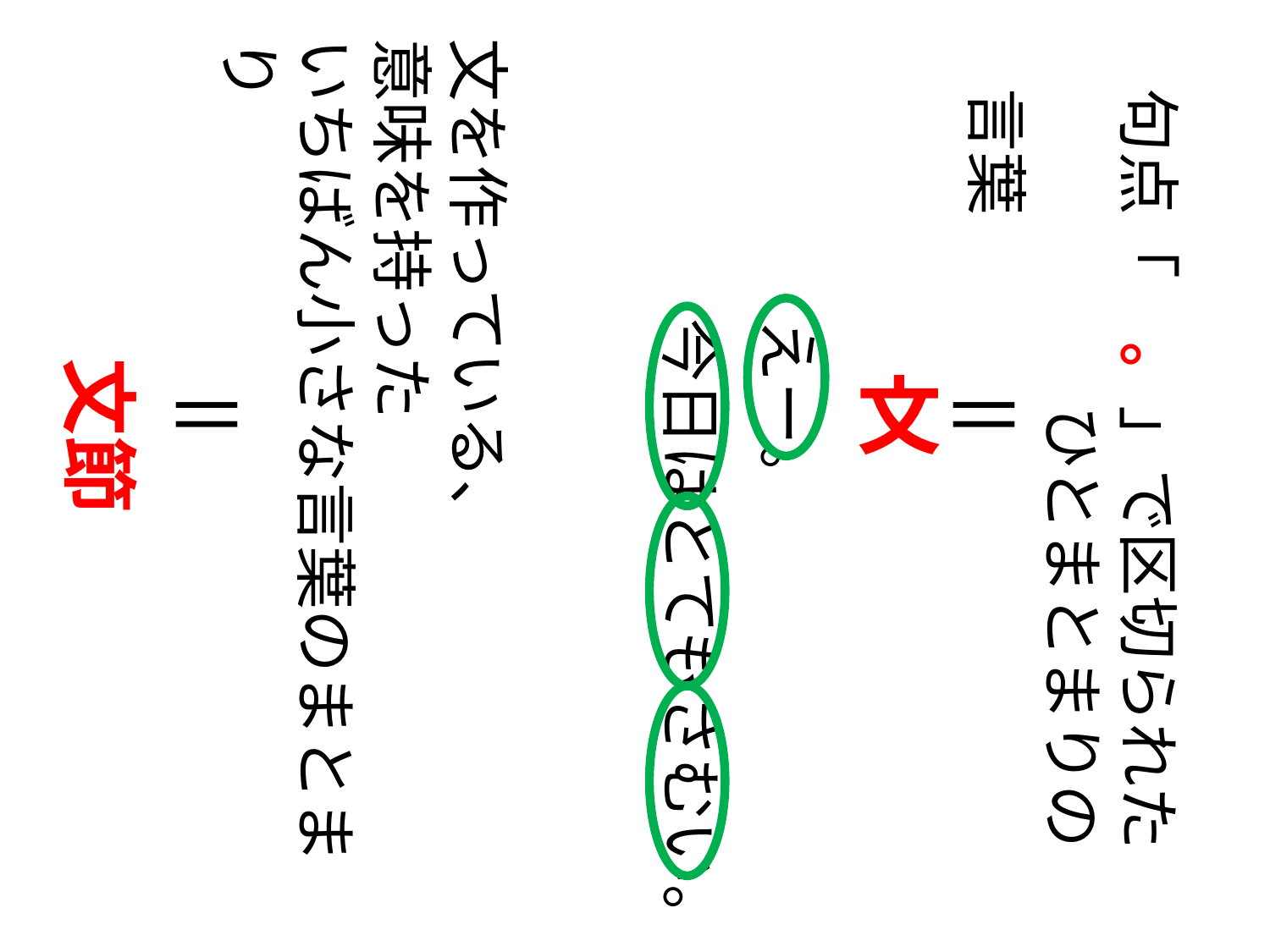

文を作っている、
意味を持った
いちばん小さな言葉のまとまり
句点「　。」で区切られた
　　　　　ひとまとまりの言葉

えー。
今日はとてもさむい。

文節
＝
文＝